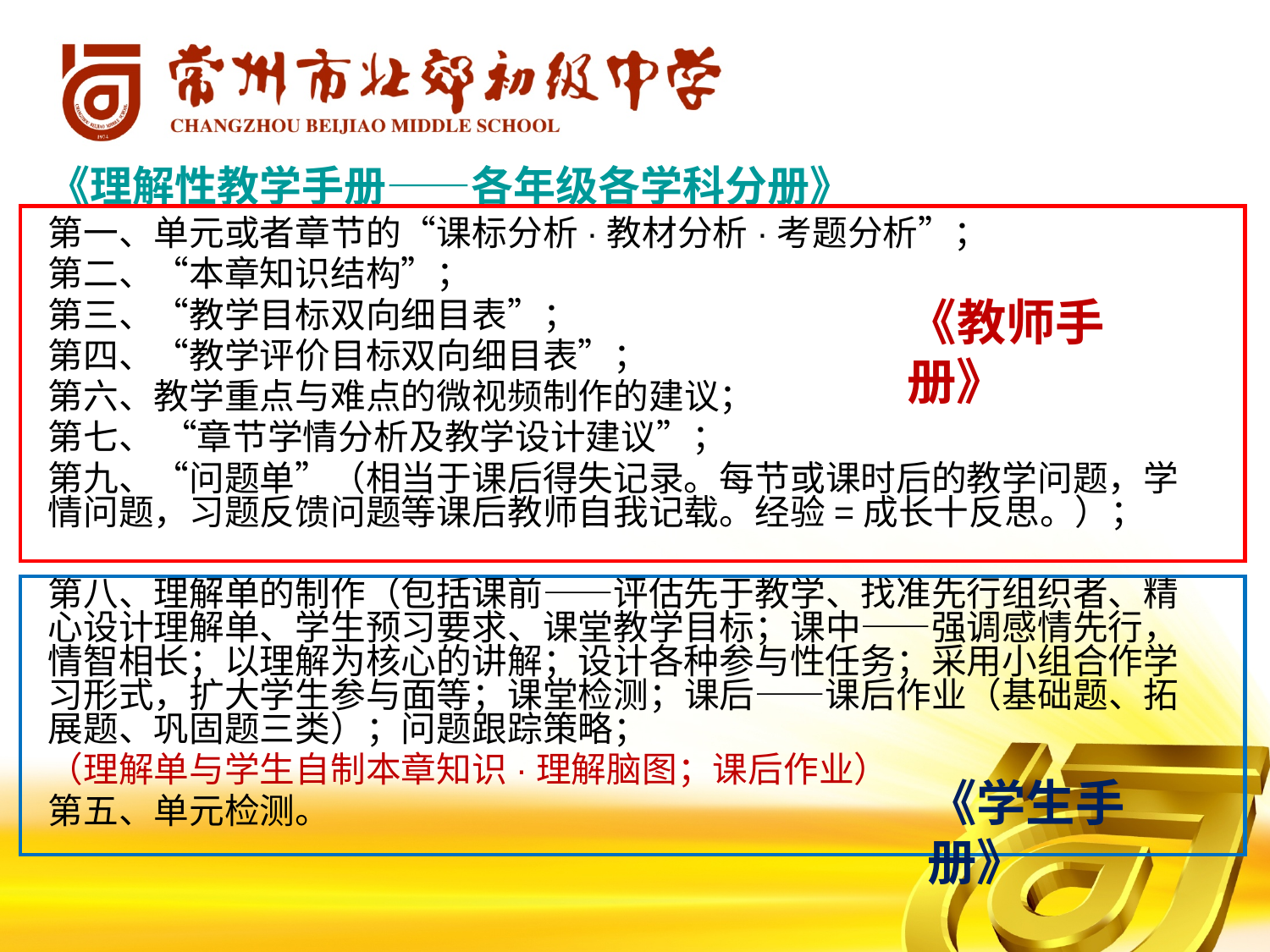

《理解性教学手册——各年级各学科分册》
第一、单元或者章节的“课标分析·教材分析·考题分析”；
第二、“本章知识结构”；
第三、“教学目标双向细目表”；
第四、“教学评价目标双向细目表”；
第六、教学重点与难点的微视频制作的建议；
第七、 “章节学情分析及教学设计建议”；
第九、“问题单”（相当于课后得失记录。每节或课时后的教学问题，学情问题，习题反馈问题等课后教师自我记载。经验=成长十反思。）；

第八、理解单的制作（包括课前——评估先于教学、找准先行组织者、精心设计理解单、学生预习要求、课堂教学目标；课中——强调感情先行，情智相长；以理解为核心的讲解；设计各种参与性任务；采用小组合作学习形式，扩大学生参与面等；课堂检测；课后——课后作业（基础题、拓展题、巩固题三类）；问题跟踪策略；
（理解单与学生自制本章知识·理解脑图；课后作业）
第五、单元检测。

《教师手册》

《学生手册》